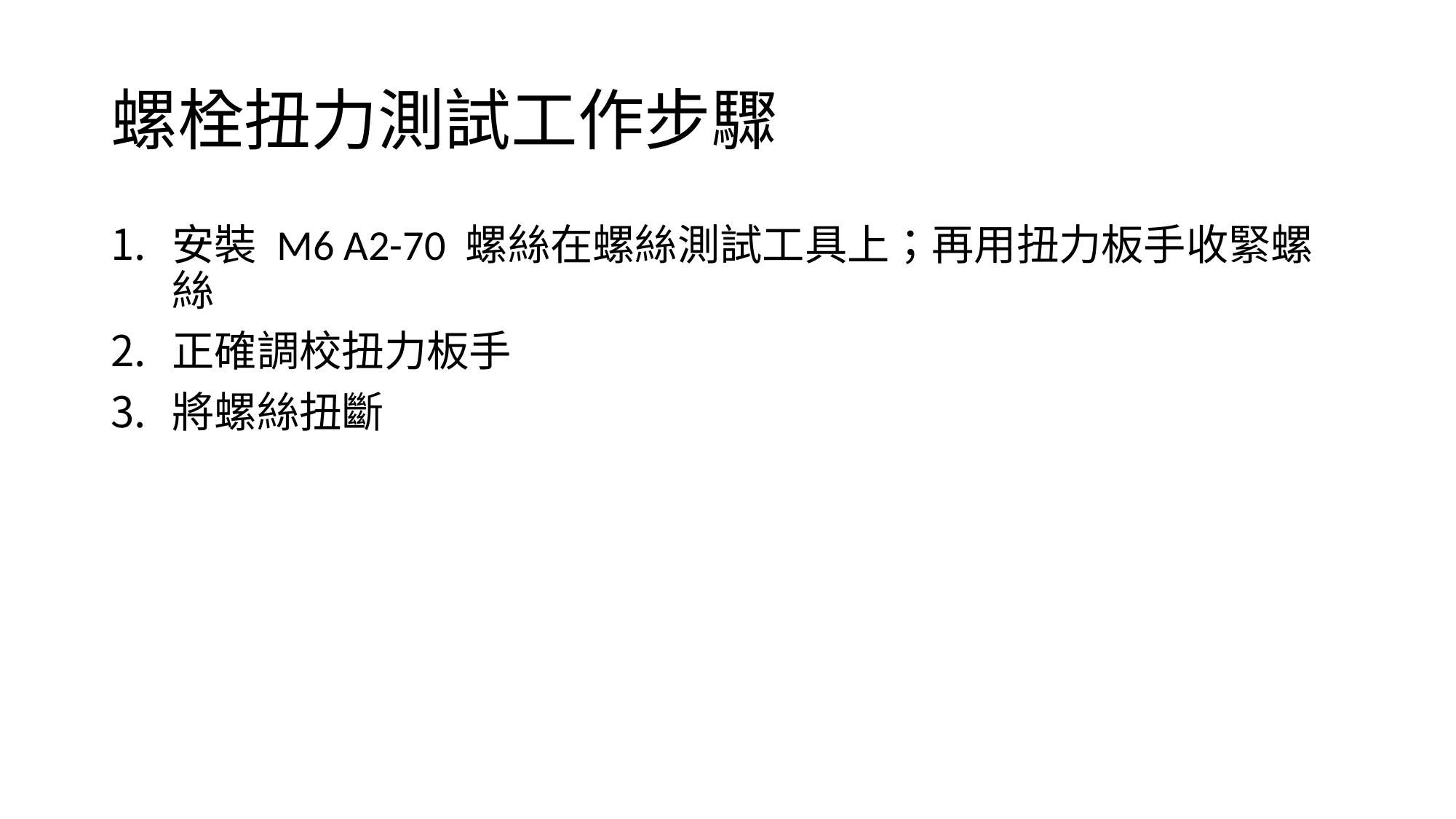

# 螺栓扭力測試工作步驟
安裝 M6 A2-70 螺絲在螺絲測試工具上；再用扭力板手收緊螺絲
正確調校扭力板手
將螺絲扭斷